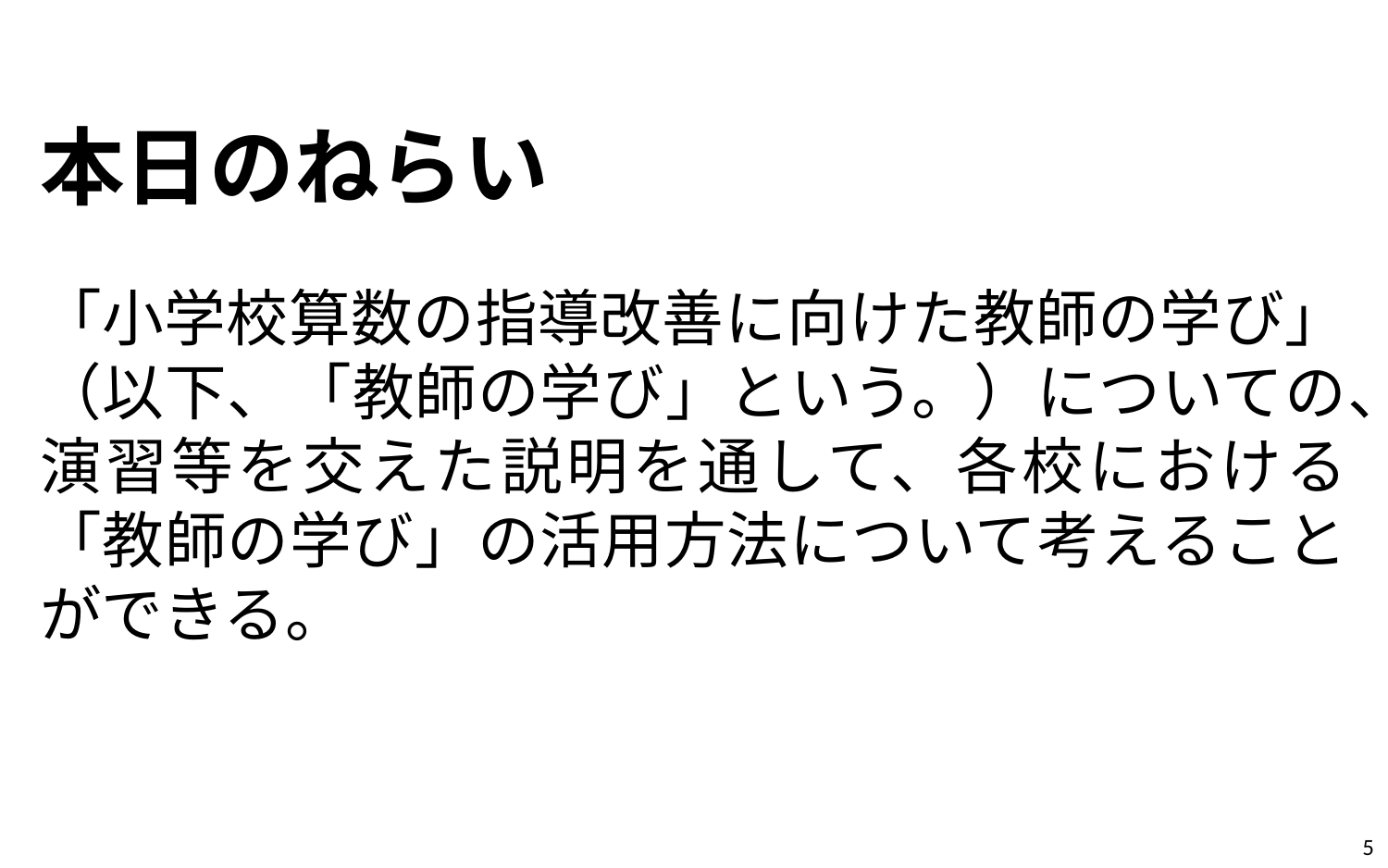

本日のねらい
「小学校算数の指導改善に向けた教師の学び」（以下、「教師の学び」という。）についての、演習等を交えた説明を通して、各校における「教師の学び」の活用方法について考えることができる。
5